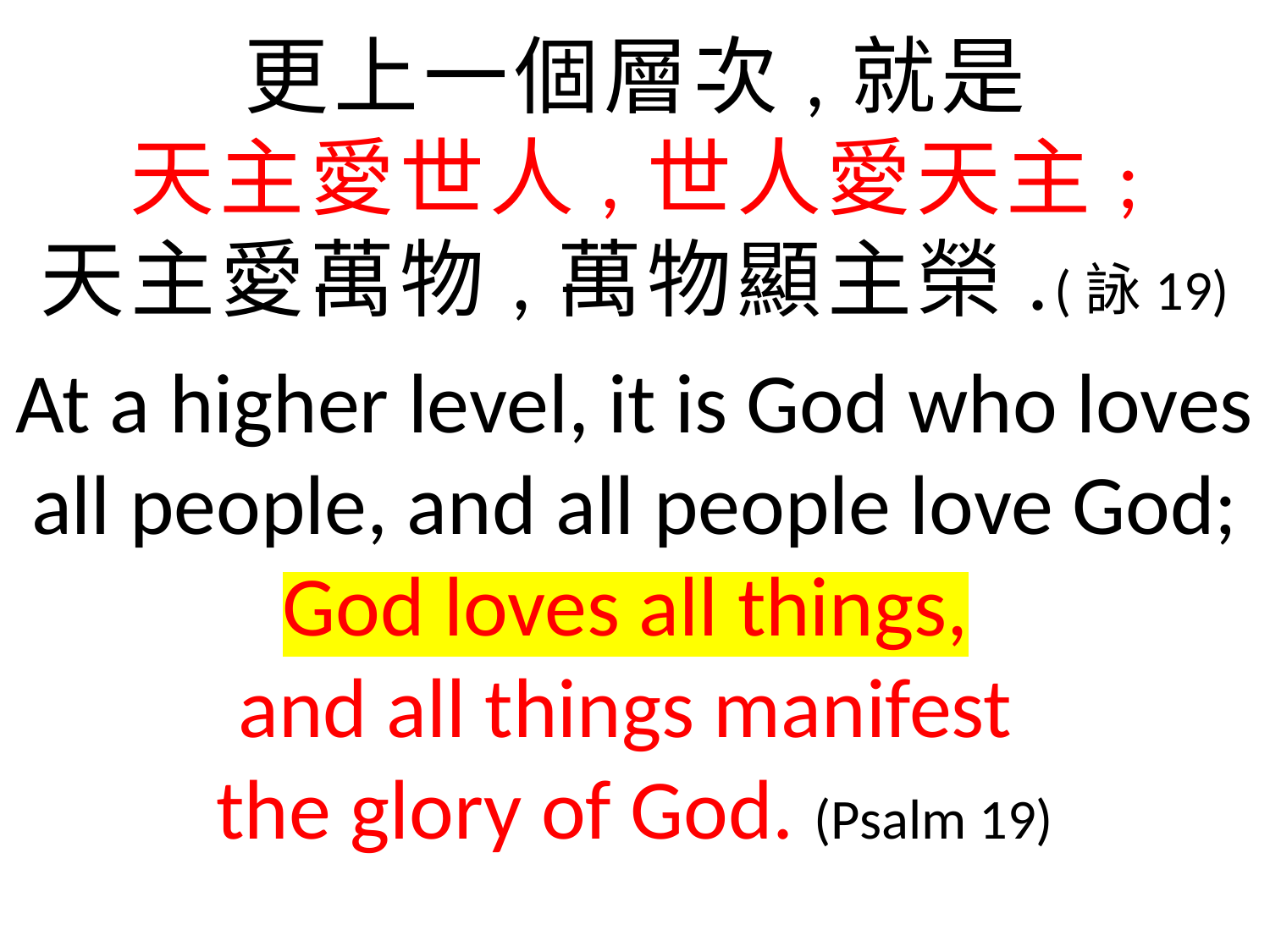

更上一個層次,就是
天主愛世人,世人愛天主;
天主愛萬物,萬物顯主榮.(詠19)
At a higher level, it is God who loves all people, and all people love God; God loves all things,
and all things manifest
the glory of God. (Psalm 19)